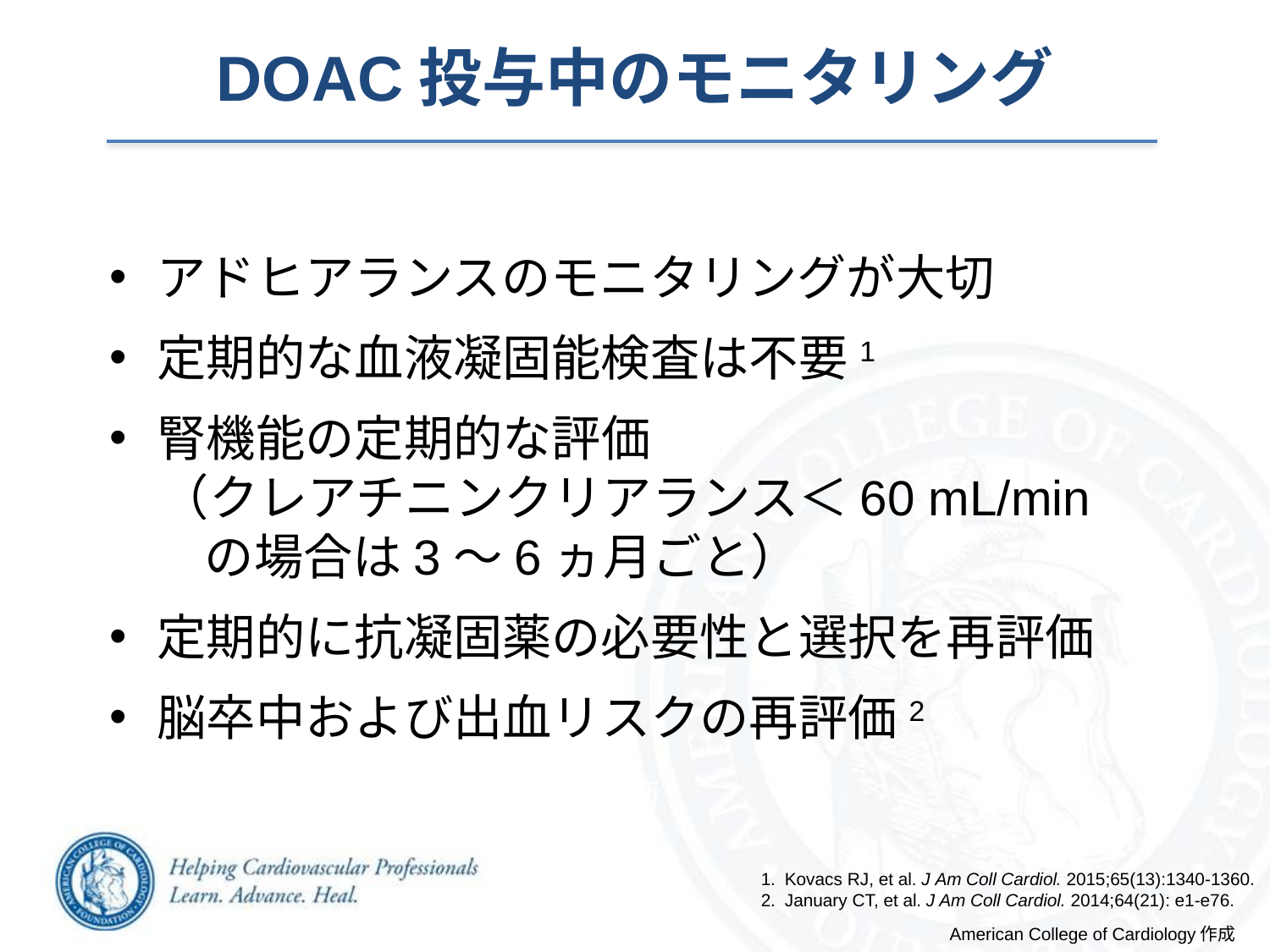

# DOAC投与中のモニタリング
アドヒアランスのモニタリングが大切
定期的な血液凝固能検査は不要1
腎機能の定期的な評価
（クレアチニンクリアランス＜60 mL/min
   の場合は3～6ヵ月ごと）
定期的に抗凝固薬の必要性と選択を再評価
脳卒中および出血リスクの再評価2
脳卒中および出血リスクの再評価2

Kovacs RJ, et al. J Am Coll Cardiol. 2015;65(13):1340-1360.
January CT, et al. J Am Coll Cardiol. 2014;64(21): e1-e76.
American College of Cardiology作成